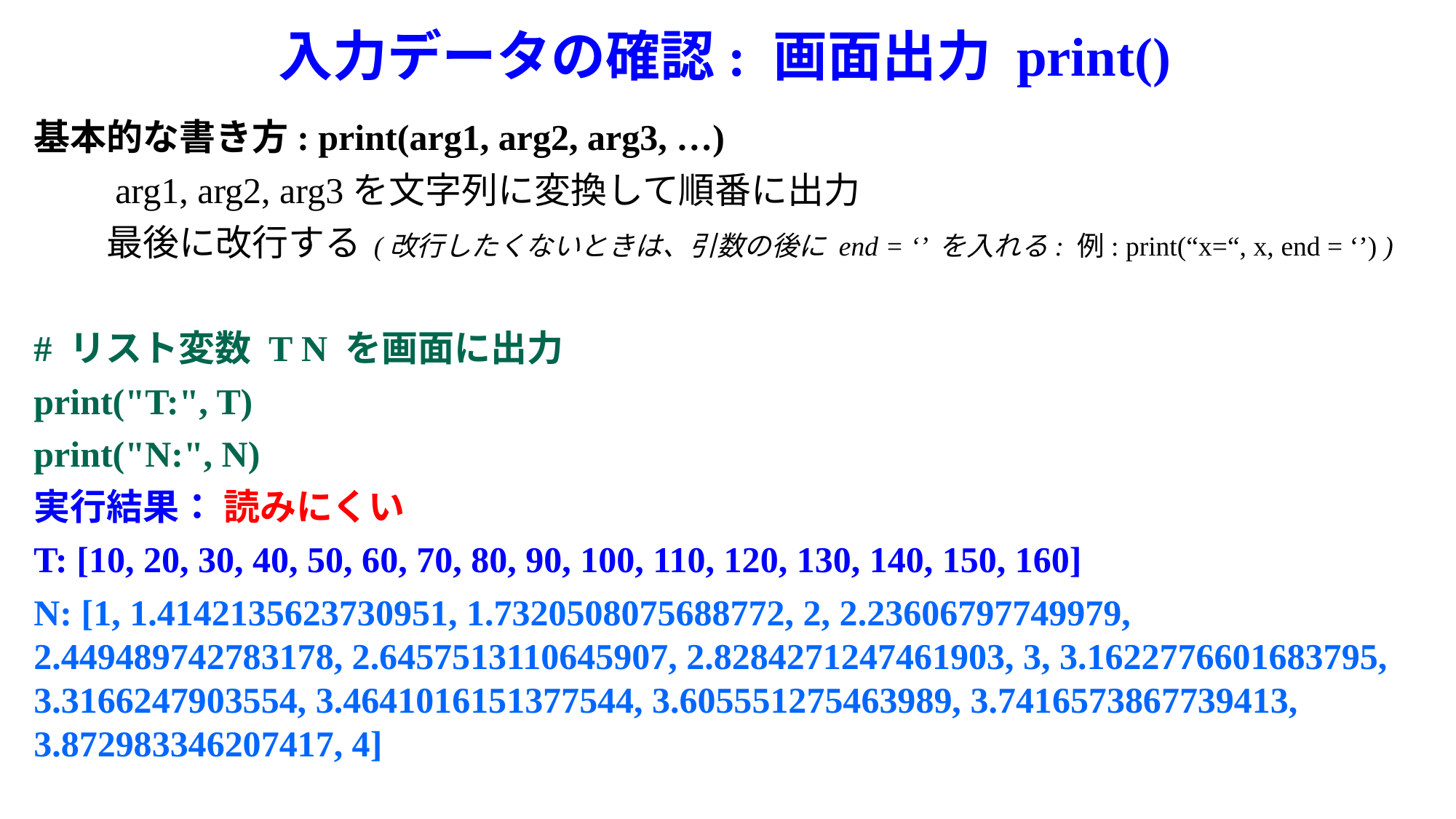

# 入力データの確認: 画面出力 print()
基本的な書き方: print(arg1, arg2, arg3, …)
　　arg1, arg2, arg3を文字列に変換して順番に出力
　　最後に改行する (改行したくないときは、引数の後に end = ‘’ を入れる: 例: print(“x=“, x, end = ‘’) )

# リスト変数 T N を画面に出力
print("T:", T)
print("N:", N)
実行結果： 読みにくい
T: [10, 20, 30, 40, 50, 60, 70, 80, 90, 100, 110, 120, 130, 140, 150, 160]
N: [1, 1.4142135623730951, 1.7320508075688772, 2, 2.23606797749979, 2.449489742783178, 2.6457513110645907, 2.8284271247461903, 3, 3.1622776601683795, 3.3166247903554, 3.4641016151377544, 3.605551275463989, 3.7416573867739413, 3.872983346207417, 4]